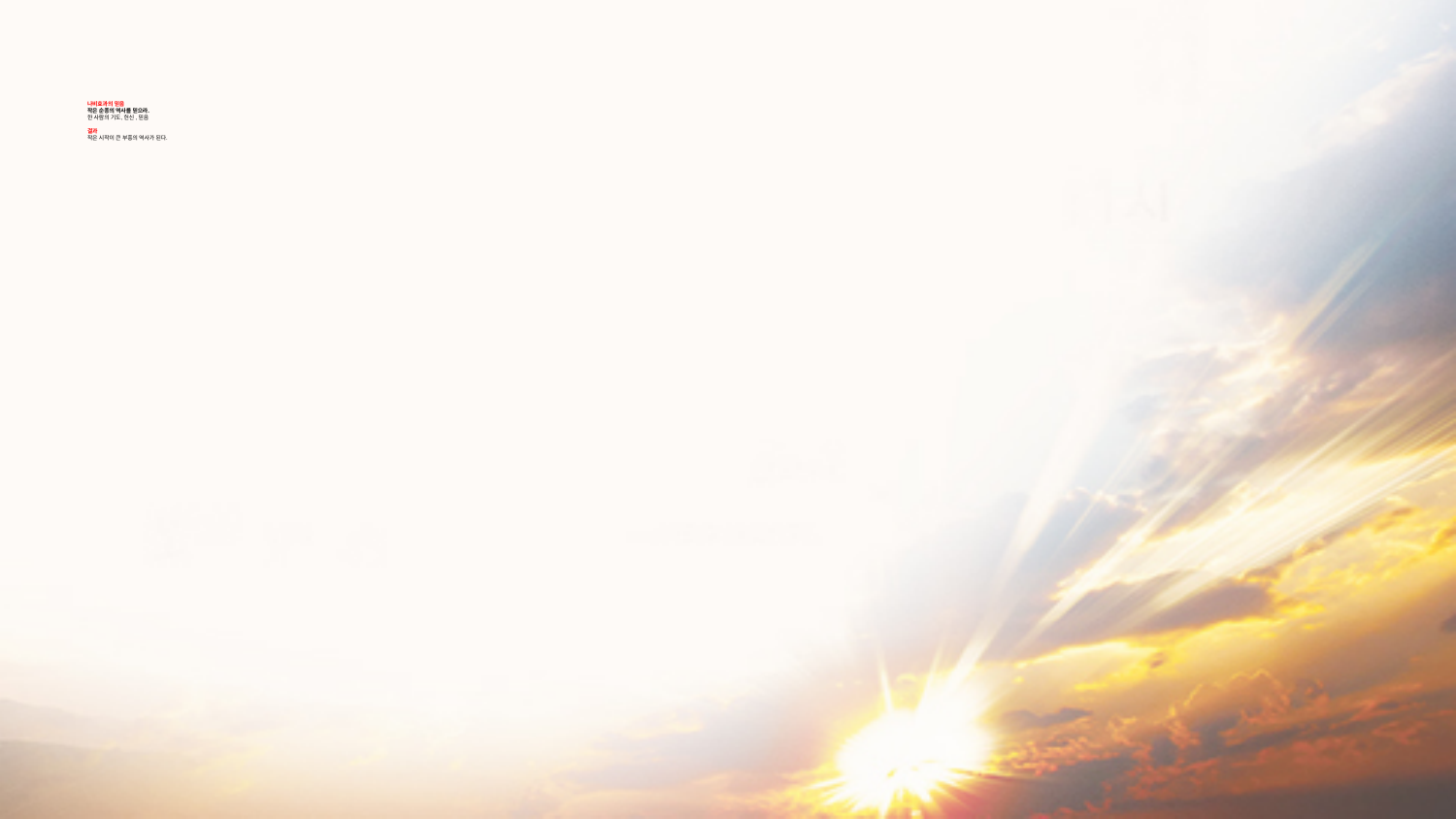

# 나비효과의 믿음
작은 순종의 역사를 믿으라.
한 사람의 기도, 헌신 , 믿음
결과
작은 시작이 큰 부흥의 역사가 된다.